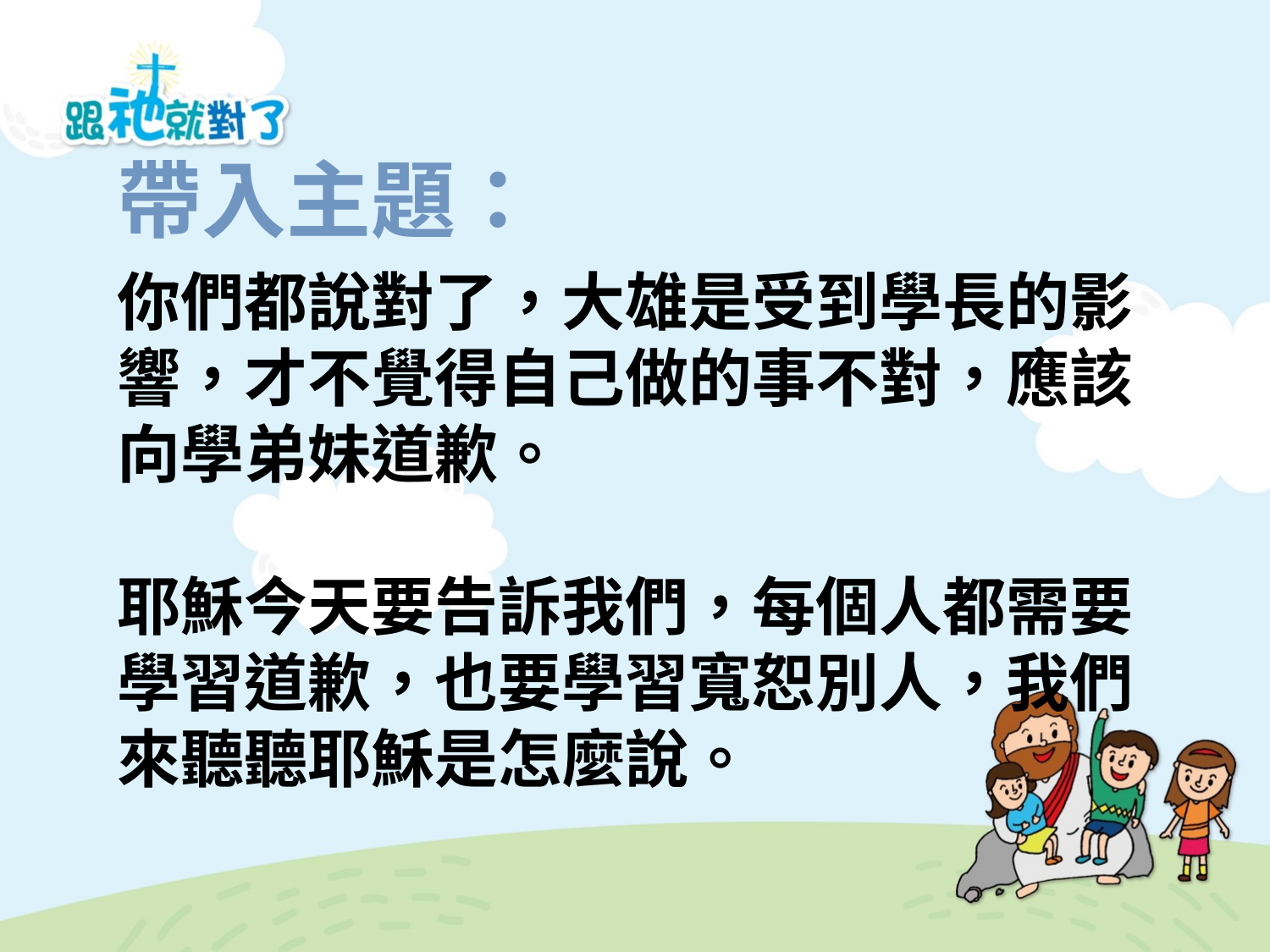

帶入主題：
你們都說對了，大雄是受到學長的影響，才不覺得自己做的事不對，應該向學弟妹道歉。

耶穌今天要告訴我們，每個人都需要學習道歉，也要學習寬恕別人，我們來聽聽耶穌是怎麼說。